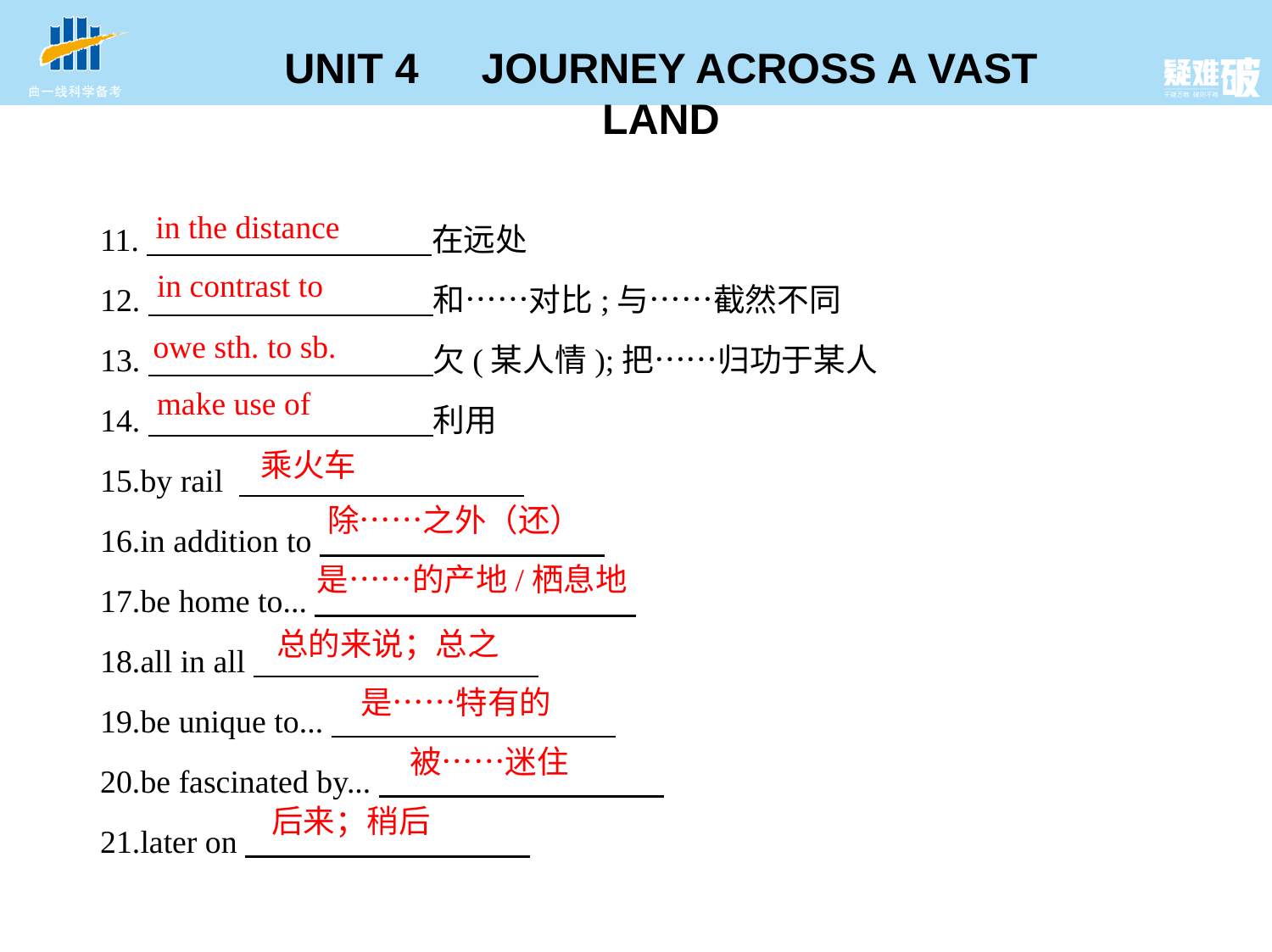

11.　　　　　　　　    在远处
12.　　　　　　　　    和……对比;与……截然不同
13.　　　　　　　　    欠(某人情);把……归功于某人
14.　　　　　　　　    利用
15.by rail
16.in addition to
17.be home to...
18.all in all
19.be unique to...
20.be fascinated by...
21.later on
in the distance
in contrast to
owe sth. to sb.
make use of
乘火车
除……之外（还）
是……的产地/栖息地
总的来说；总之
是……特有的
被……迷住
后来；稍后